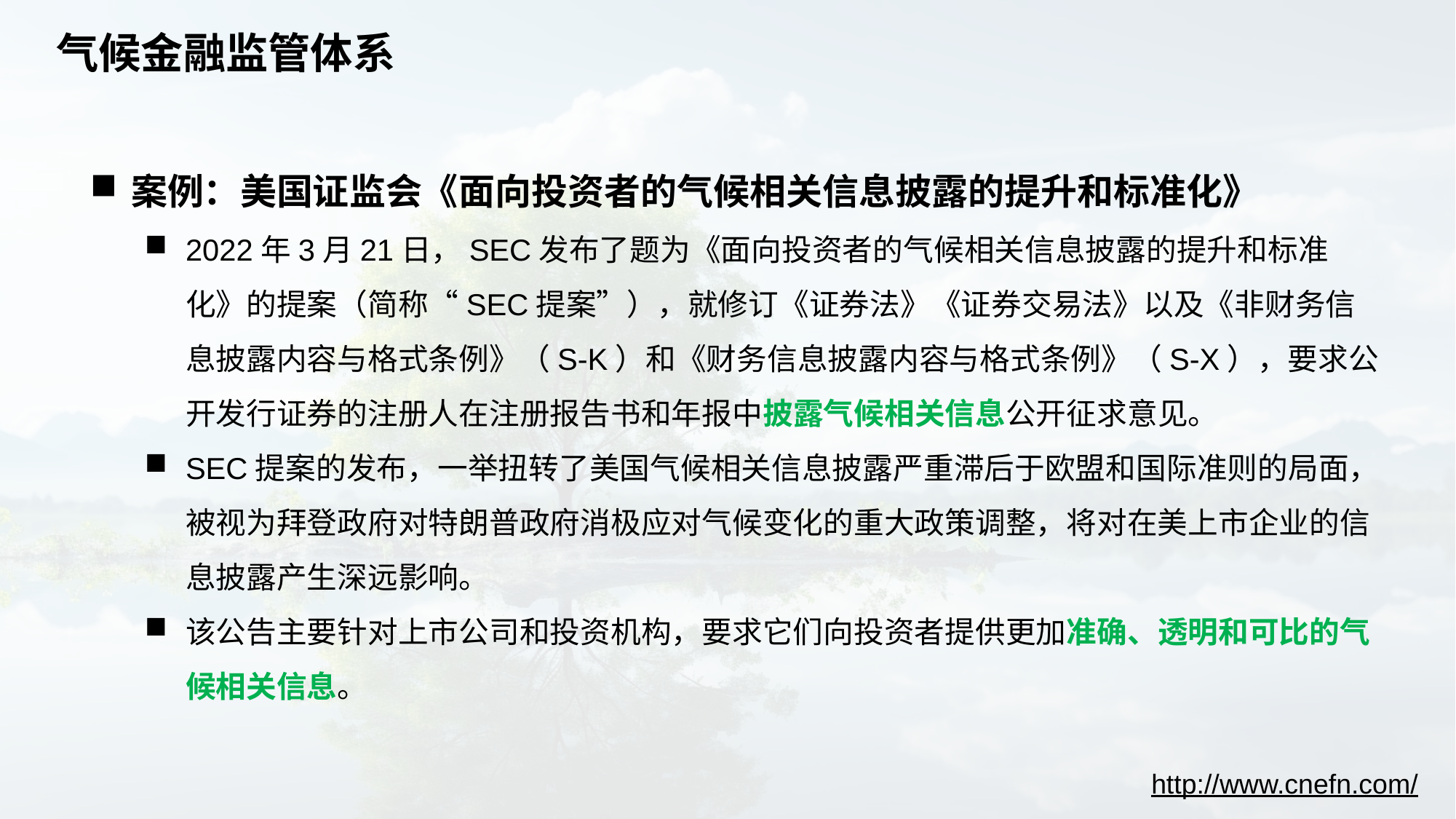

# 气候金融监管体系
案例：美国证监会《面向投资者的气候相关信息披露的提升和标准化》
2022年3月21日，SEC发布了题为《面向投资者的气候相关信息披露的提升和标准化》的提案（简称“SEC提案”），就修订《证券法》《证券交易法》以及《非财务信息披露内容与格式条例》（S-K）和《财务信息披露内容与格式条例》（S-X），要求公开发行证券的注册人在注册报告书和年报中披露气候相关信息公开征求意见。
SEC提案的发布，一举扭转了美国气候相关信息披露严重滞后于欧盟和国际准则的局面，被视为拜登政府对特朗普政府消极应对气候变化的重大政策调整，将对在美上市企业的信息披露产生深远影响。
该公告主要针对上市公司和投资机构，要求它们向投资者提供更加准确、透明和可比的气候相关信息。